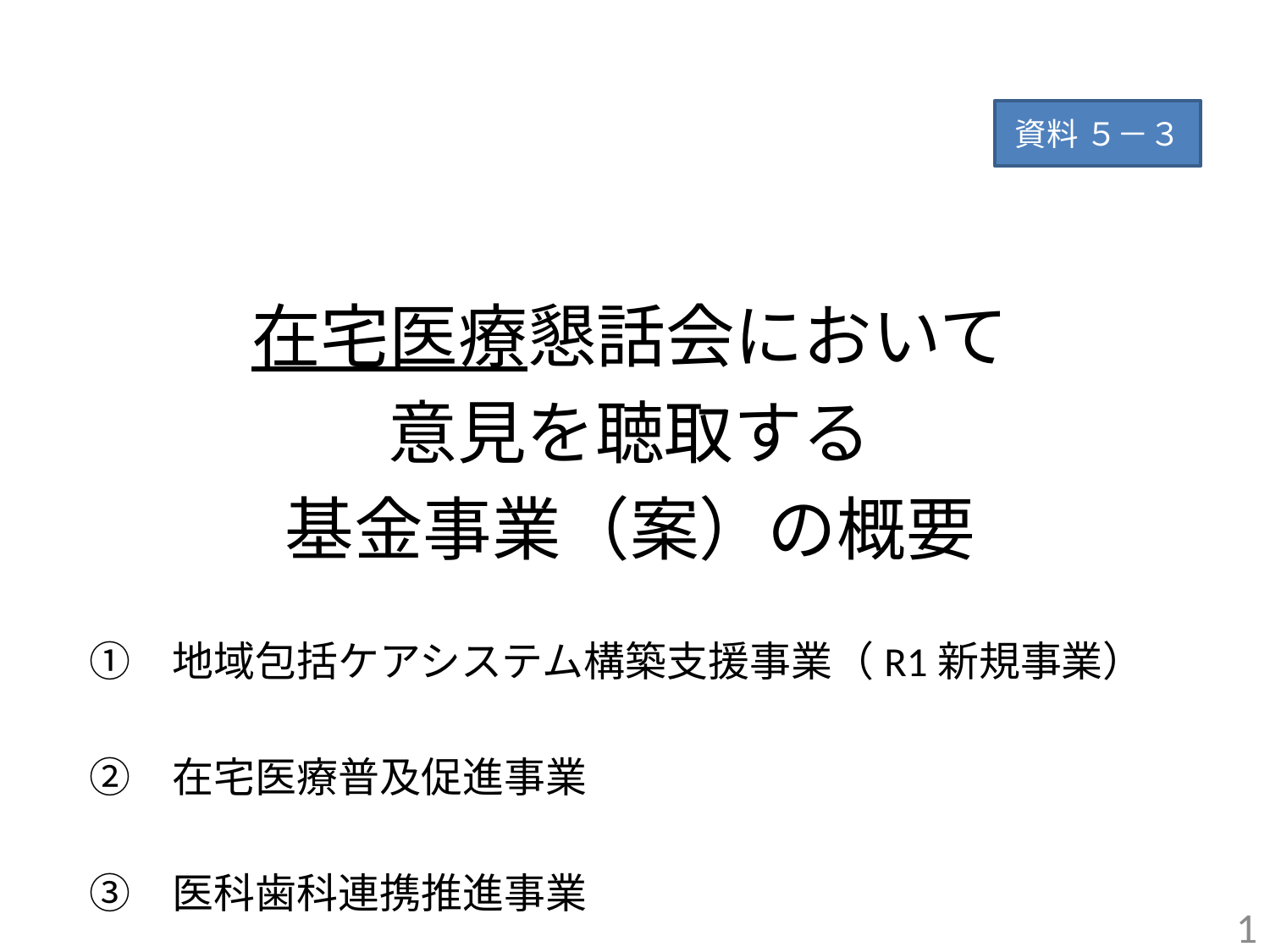

資料 ５－３
在宅医療懇話会において
意見を聴取する
基金事業（案）の概要

　①　地域包括ケアシステム構築支援事業（R1新規事業）

　②　在宅医療普及促進事業

　③　医科歯科連携推進事業
1